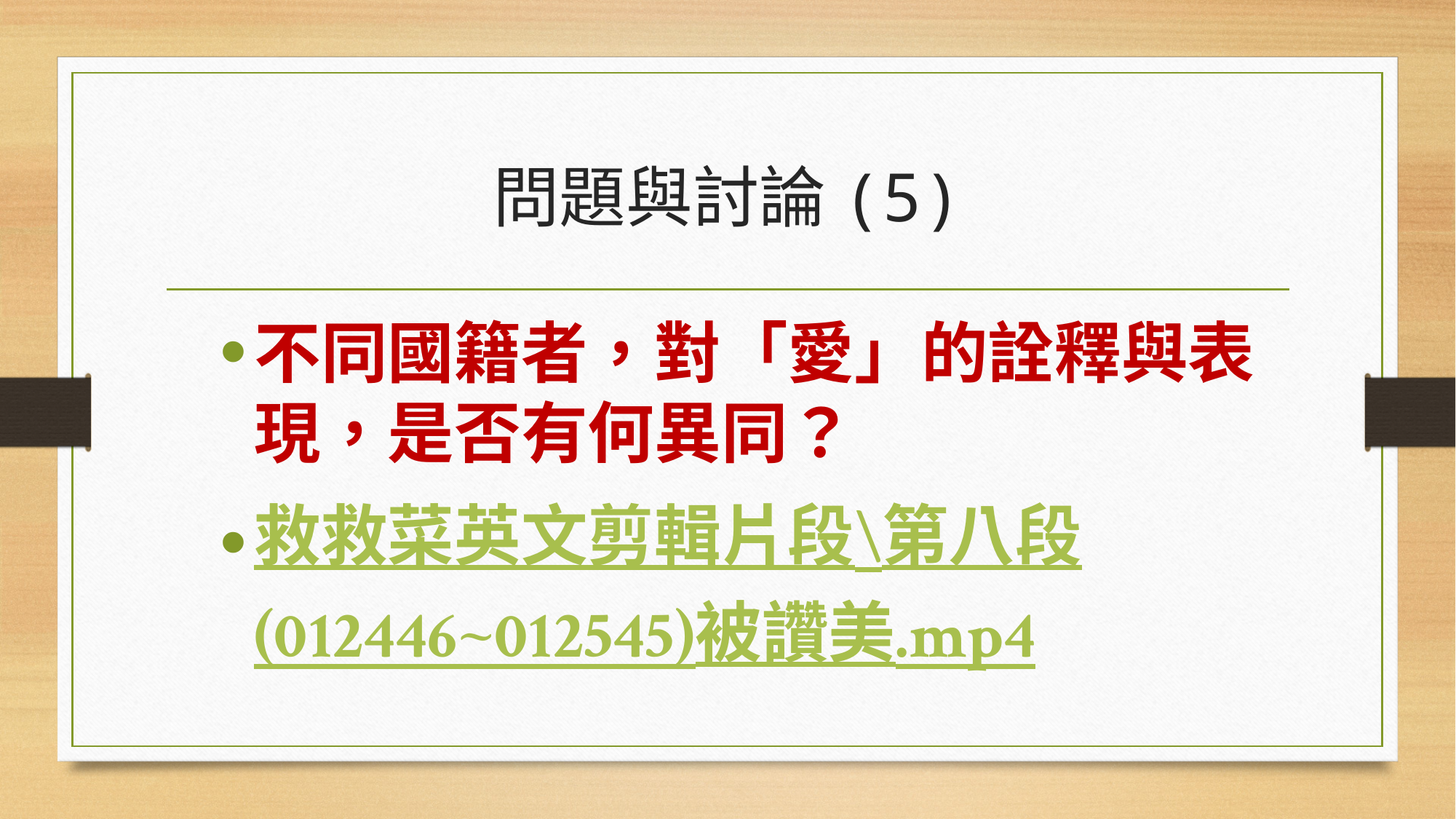

# 問題與討論(5)
不同國籍者，對「愛」的詮釋與表現，是否有何異同？
救救菜英文剪輯片段\第八段(012446~012545)被讚美.mp4